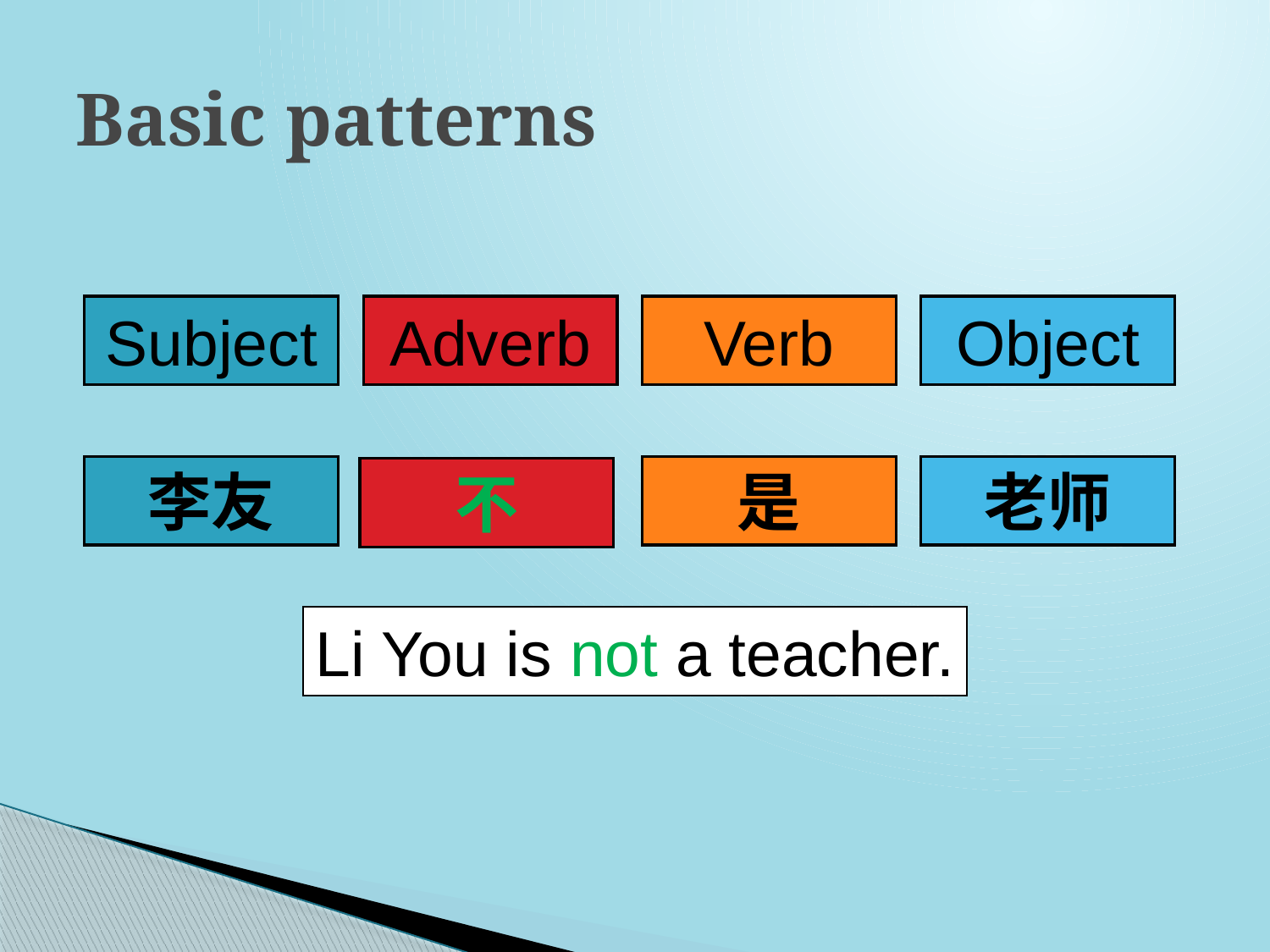

# Basic patterns
Subject
Adverb
Verb
Object
李友
是
老师
不
Li You is not a teacher.